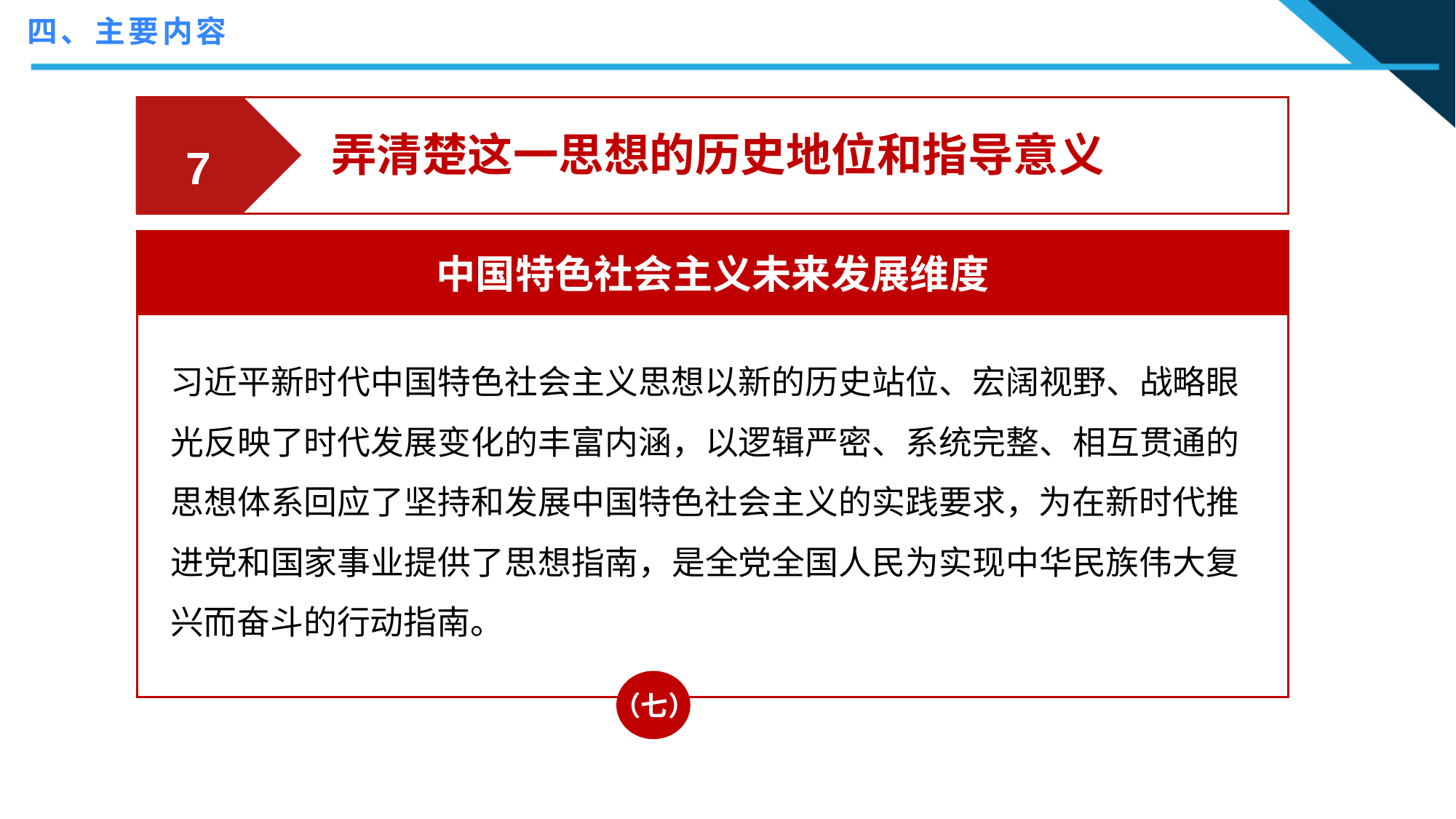

四、主要内容

弄清楚这一思想的历史地位和指导意义
7
中国特色社会主义未来发展维度

习近平新时代中国特色社会主义思想以新的历史站位、宏阔视野、战略眼光反映了时代发展变化的丰富内涵，以逻辑严密、系统完整、相互贯通的思想体系回应了坚持和发展中国特色社会主义的实践要求，为在新时代推进党和国家事业提供了思想指南，是全党全国人民为实现中华民族伟大复兴而奋斗的行动指南。
“马克思主义是我们立党立国的根本指导思想，也是我国大学最鲜亮的底色。”
——习近平
（二）

（七）